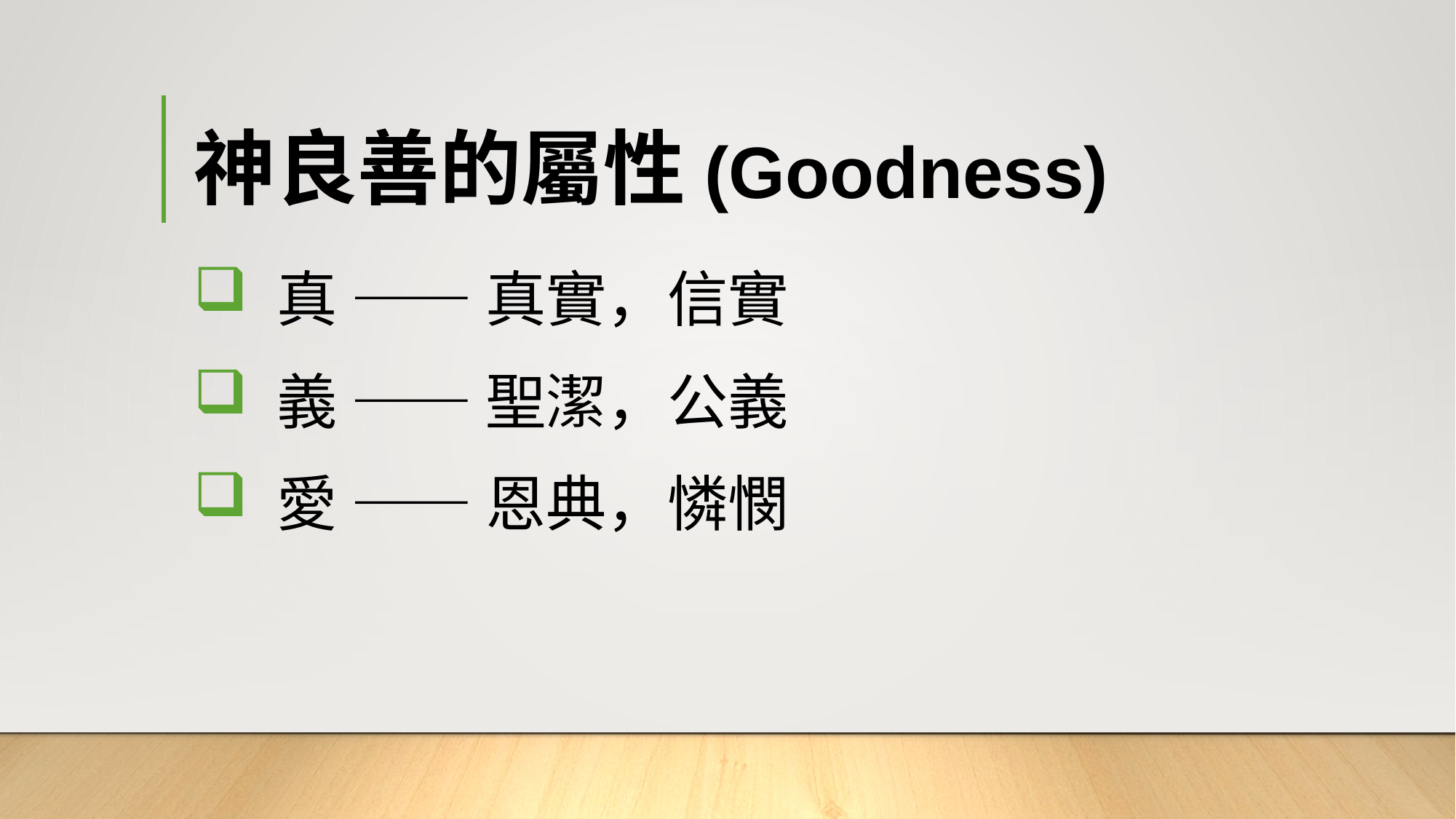

# 神良善的屬性(Goodness)
 真 —— 真實，信實
 義 —— 聖潔，公義
 愛 —— 恩典，憐憫